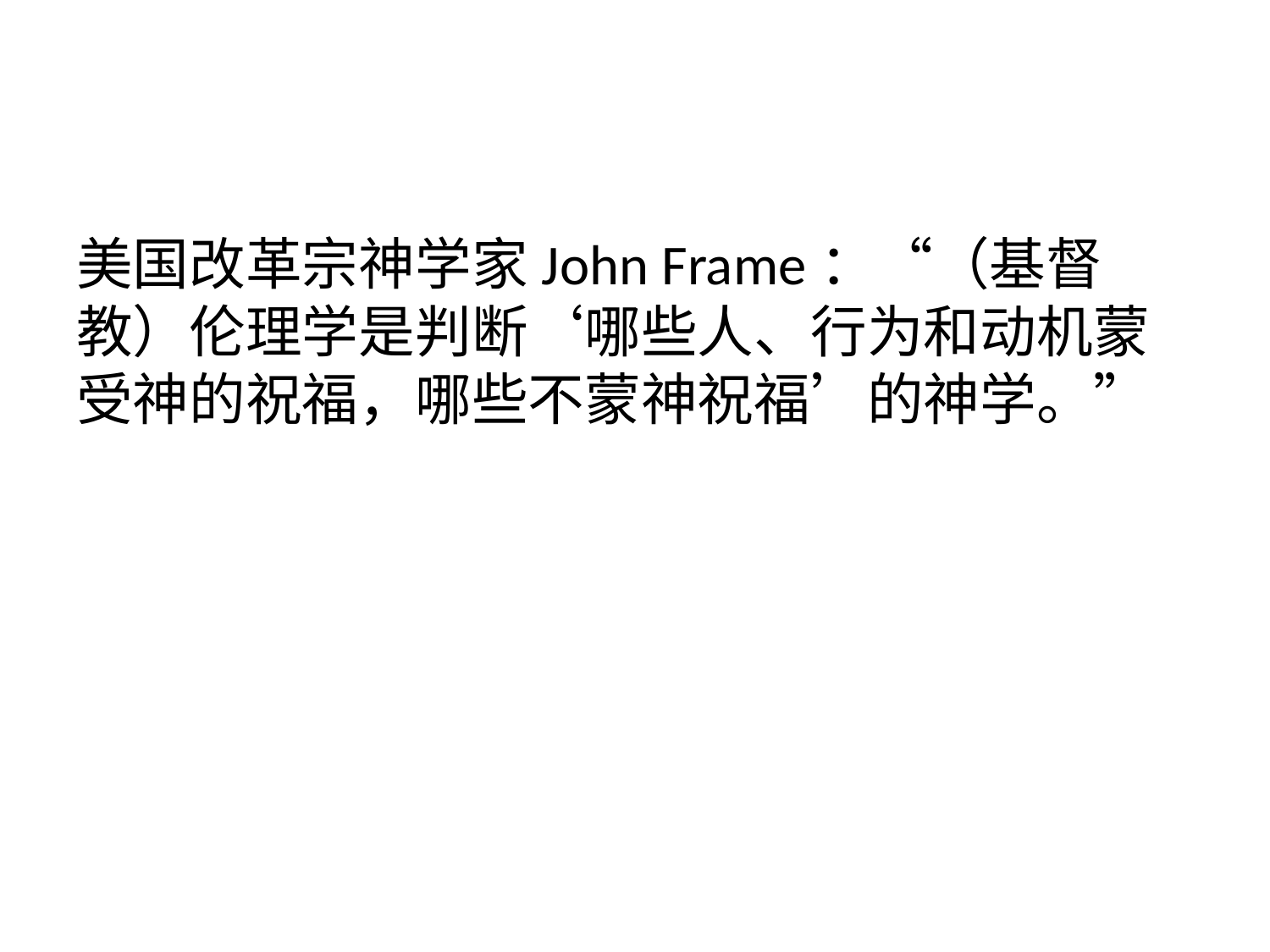

#
美国改革宗神学家John Frame：“（基督教）伦理学是判断‘哪些人、行为和动机蒙受神的祝福，哪些不蒙神祝福’的神学。”